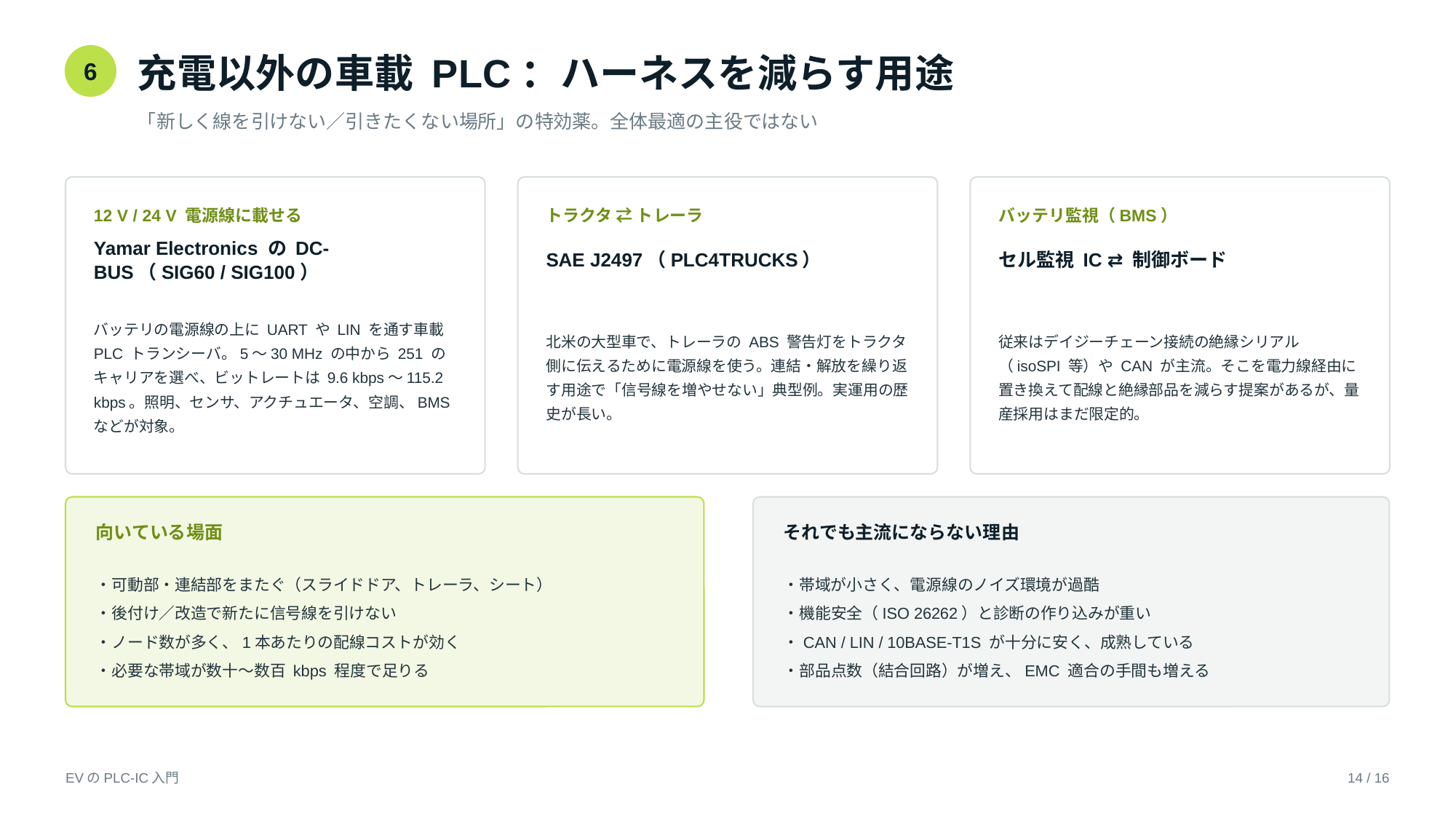

充電以外の車載 PLC：ハーネスを減らす用途

6
「新しく線を引けない／引きたくない場所」の特効薬。全体最適の主役ではない

12 V / 24 V 電源線に載せる
トラクタ ⇄ トレーラ
バッテリ監視（BMS）
Yamar Electronics の DC-BUS（SIG60 / SIG100）
SAE J2497（PLC4TRUCKS）
セル監視 IC ⇄ 制御ボード
バッテリの電源線の上に UART や LIN を通す車載 PLC トランシーバ。5〜30 MHz の中から 251 のキャリアを選べ、ビットレートは 9.6 kbps〜115.2 kbps。照明、センサ、アクチュエータ、空調、BMS などが対象。
北米の大型車で、トレーラの ABS 警告灯をトラクタ側に伝えるために電源線を使う。連結・解放を繰り返す用途で「信号線を増やせない」典型例。実運用の歴史が長い。
従来はデイジーチェーン接続の絶縁シリアル（isoSPI 等）や CAN が主流。そこを電力線経由に置き換えて配線と絶縁部品を減らす提案があるが、量産採用はまだ限定的。

向いている場面
それでも主流にならない理由
・可動部・連結部をまたぐ（スライドドア、トレーラ、シート）
・後付け／改造で新たに信号線を引けない
・ノード数が多く、1本あたりの配線コストが効く
・必要な帯域が数十〜数百 kbps 程度で足りる
・帯域が小さく、電源線のノイズ環境が過酷
・機能安全（ISO 26262）と診断の作り込みが重い
・CAN / LIN / 10BASE-T1S が十分に安く、成熟している
・部品点数（結合回路）が増え、EMC 適合の手間も増える
EVのPLC-IC入門
14 / 16